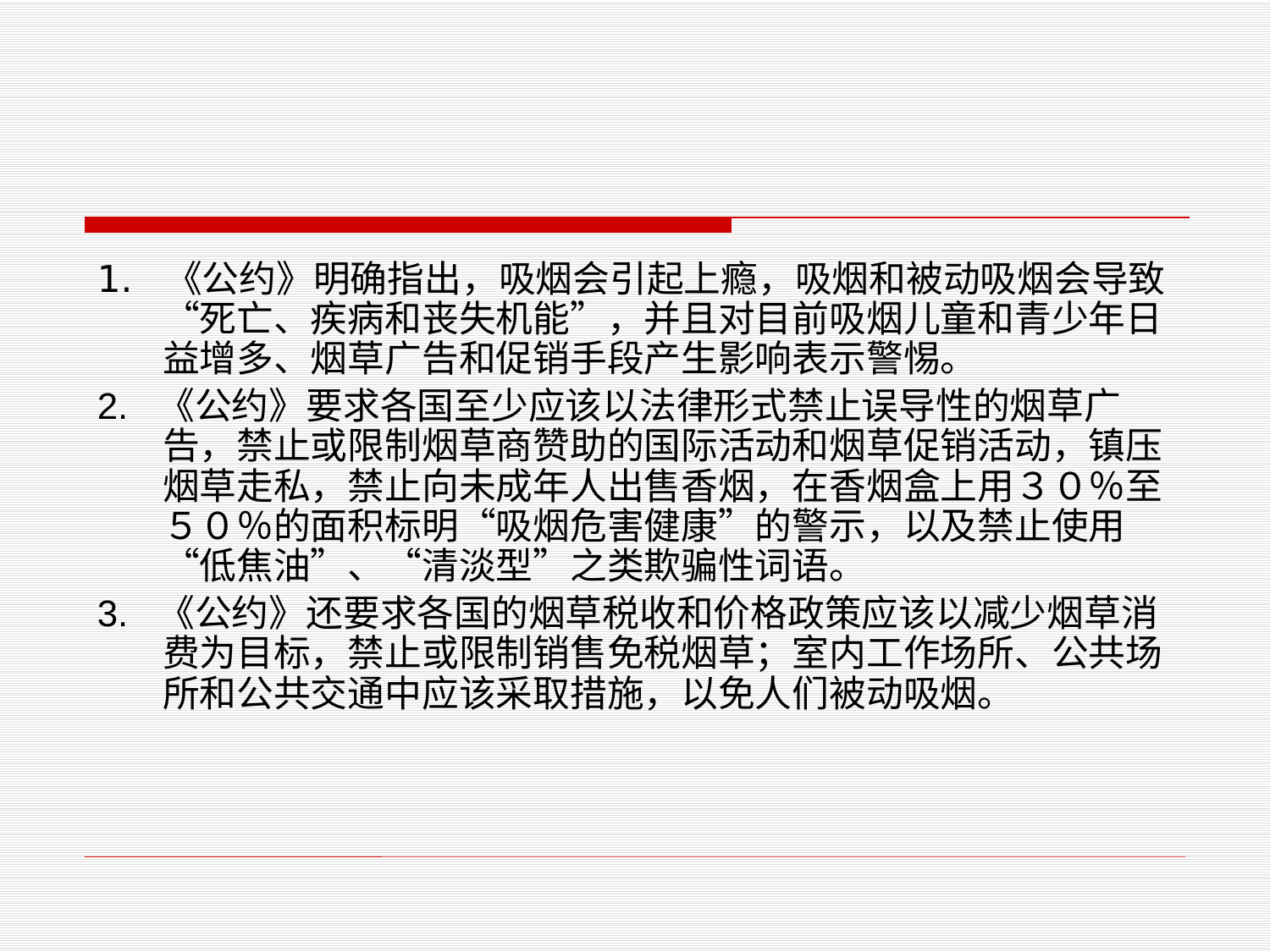

1.  《公约》明确指出，吸烟会引起上瘾，吸烟和被动吸烟会导致“死亡、疾病和丧失机能”，并且对目前吸烟儿童和青少年日益增多、烟草广告和促销手段产生影响表示警惕。
2.  《公约》要求各国至少应该以法律形式禁止误导性的烟草广告，禁止或限制烟草商赞助的国际活动和烟草促销活动，镇压烟草走私，禁止向未成年人出售香烟，在香烟盒上用３０％至５０％的面积标明“吸烟危害健康”的警示，以及禁止使用“低焦油”、“清淡型”之类欺骗性词语。
3.  《公约》还要求各国的烟草税收和价格政策应该以减少烟草消费为目标，禁止或限制销售免税烟草；室内工作场所、公共场所和公共交通中应该采取措施，以免人们被动吸烟。